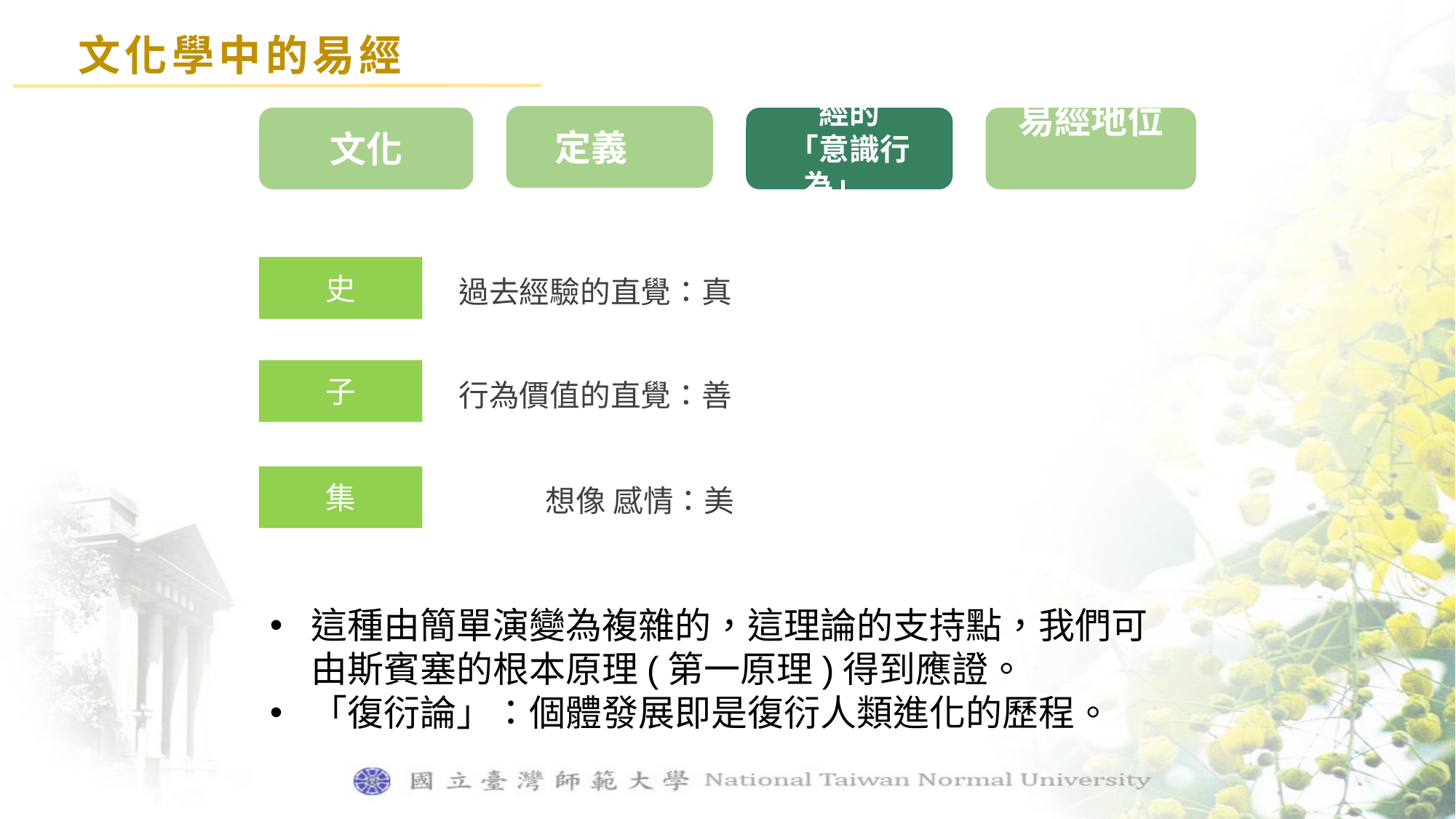

文化學中的易經
定義
文化
經的
「意識行為」
易經地位
史
過去經驗的直覺：真
子
行為價值的直覺：善
想像 感情：美
集
這種由簡單演變為複雜的，這理論的支持點，我們可由斯賓塞的根本原理(第一原理)得到應證。
「復衍論」：個體發展即是復衍人類進化的歷程。